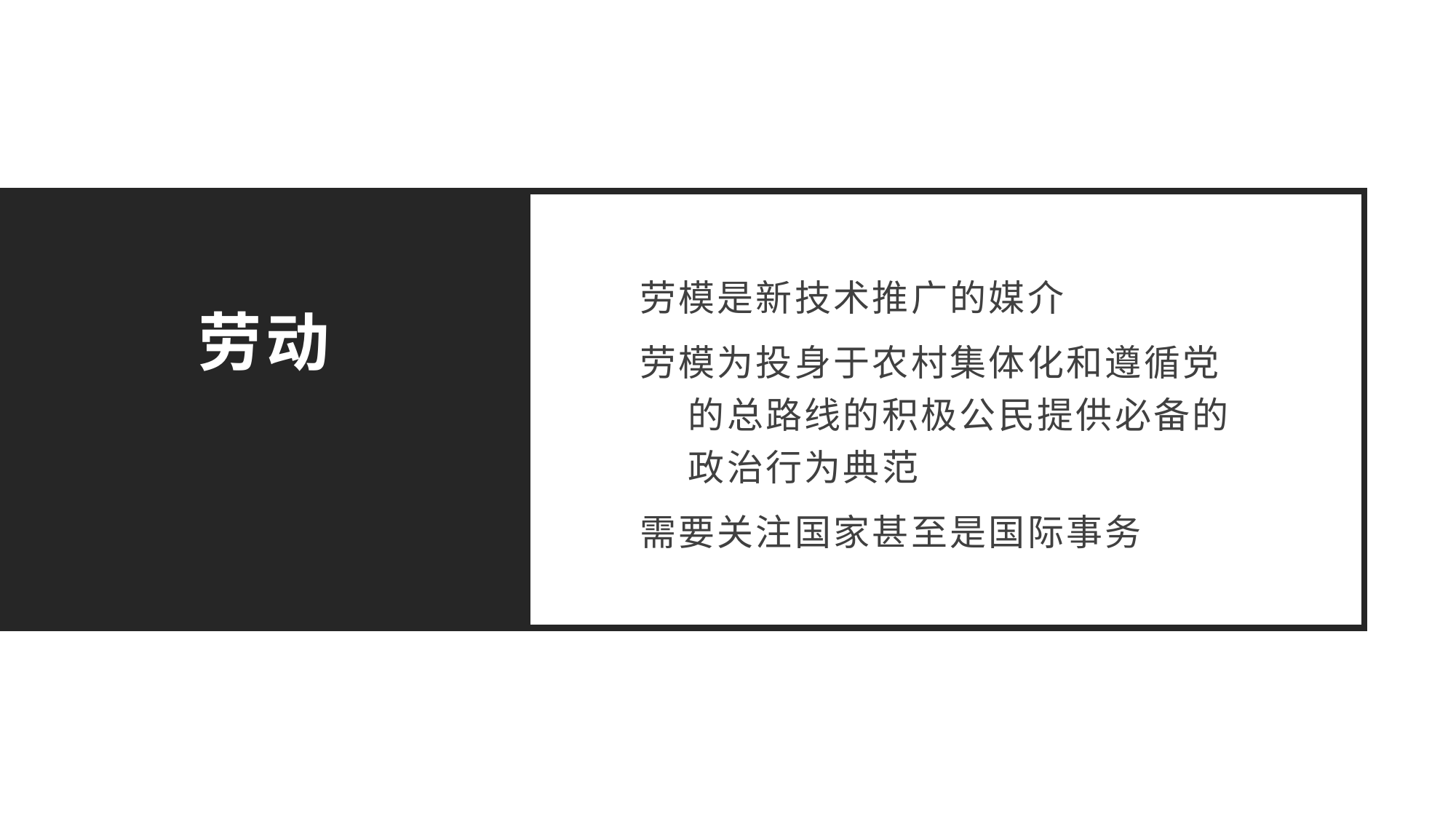

劳模是新技术推广的媒介
劳模为投身于农村集体化和遵循党的总路线的积极公民提供必备的政治行为典范
需要关注国家甚至是国际事务
劳动